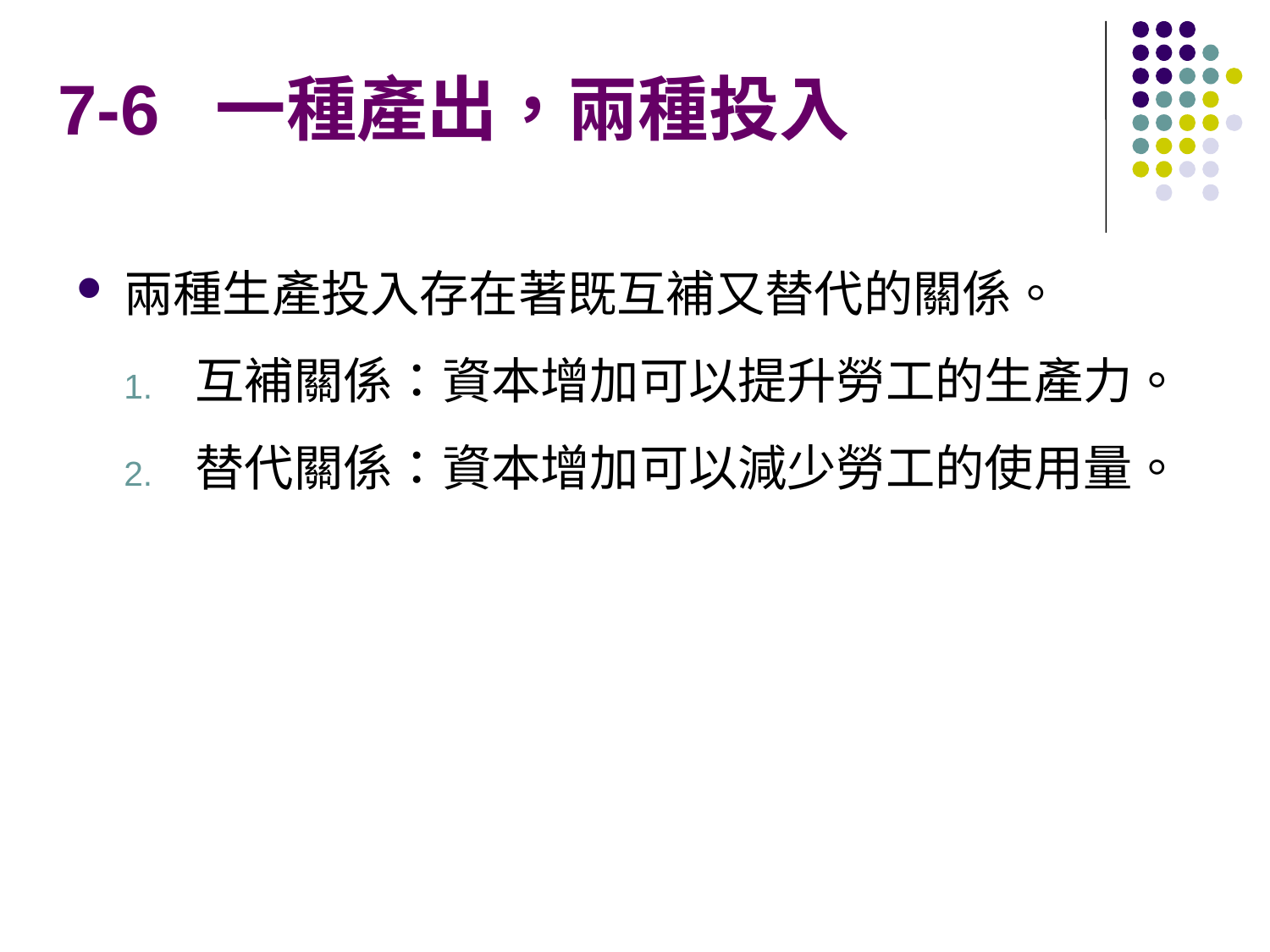

# 7-6  一種產出，兩種投入
兩種生產投入存在著既互補又替代的關係。
互補關係：資本增加可以提升勞工的生產力。
替代關係：資本增加可以減少勞工的使用量。